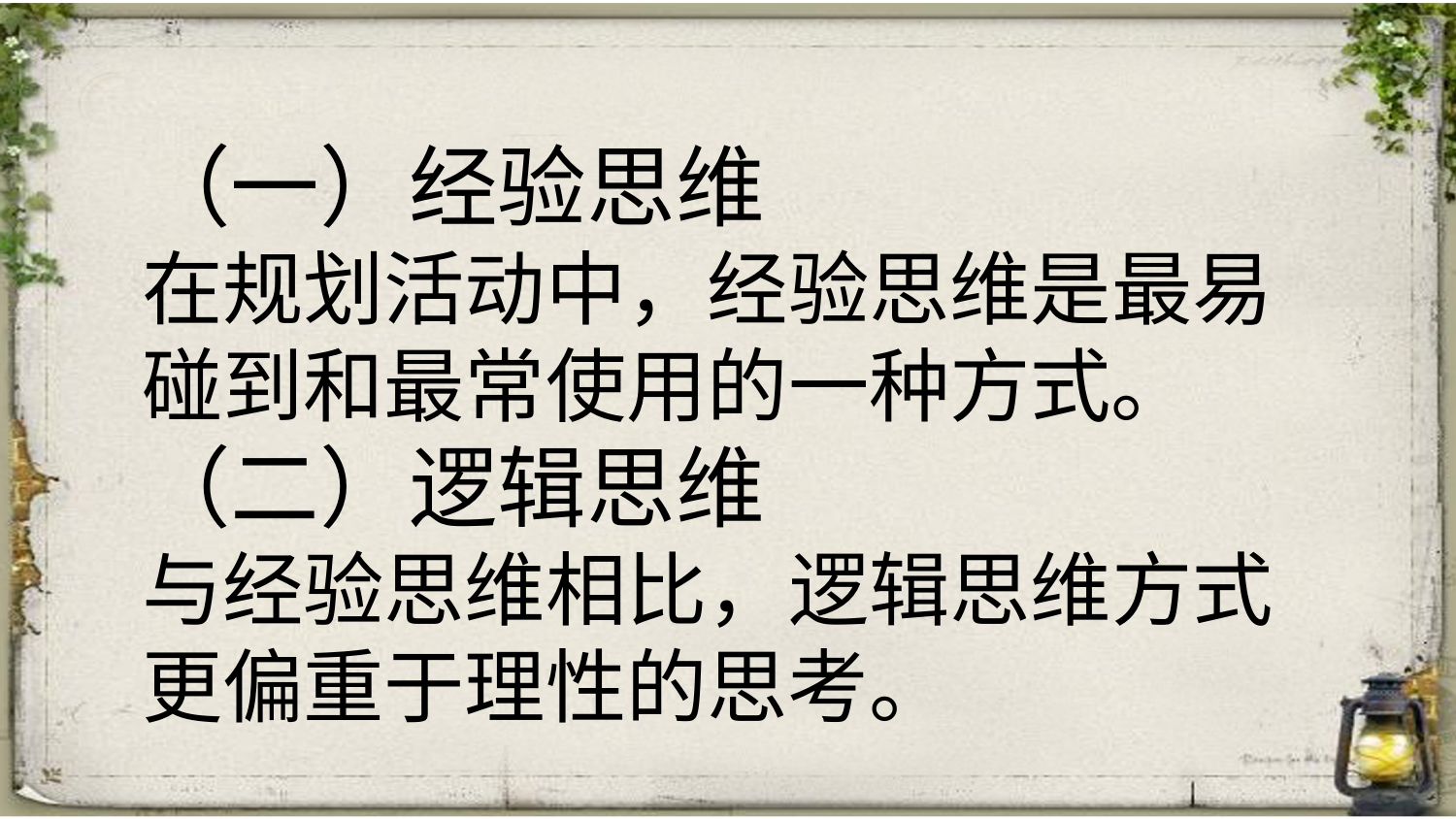

（一）经验思维
在规划活动中，经验思维是最易碰到和最常使用的一种方式。
（二）逻辑思维
与经验思维相比，逻辑思维方式更偏重于理性的思考。